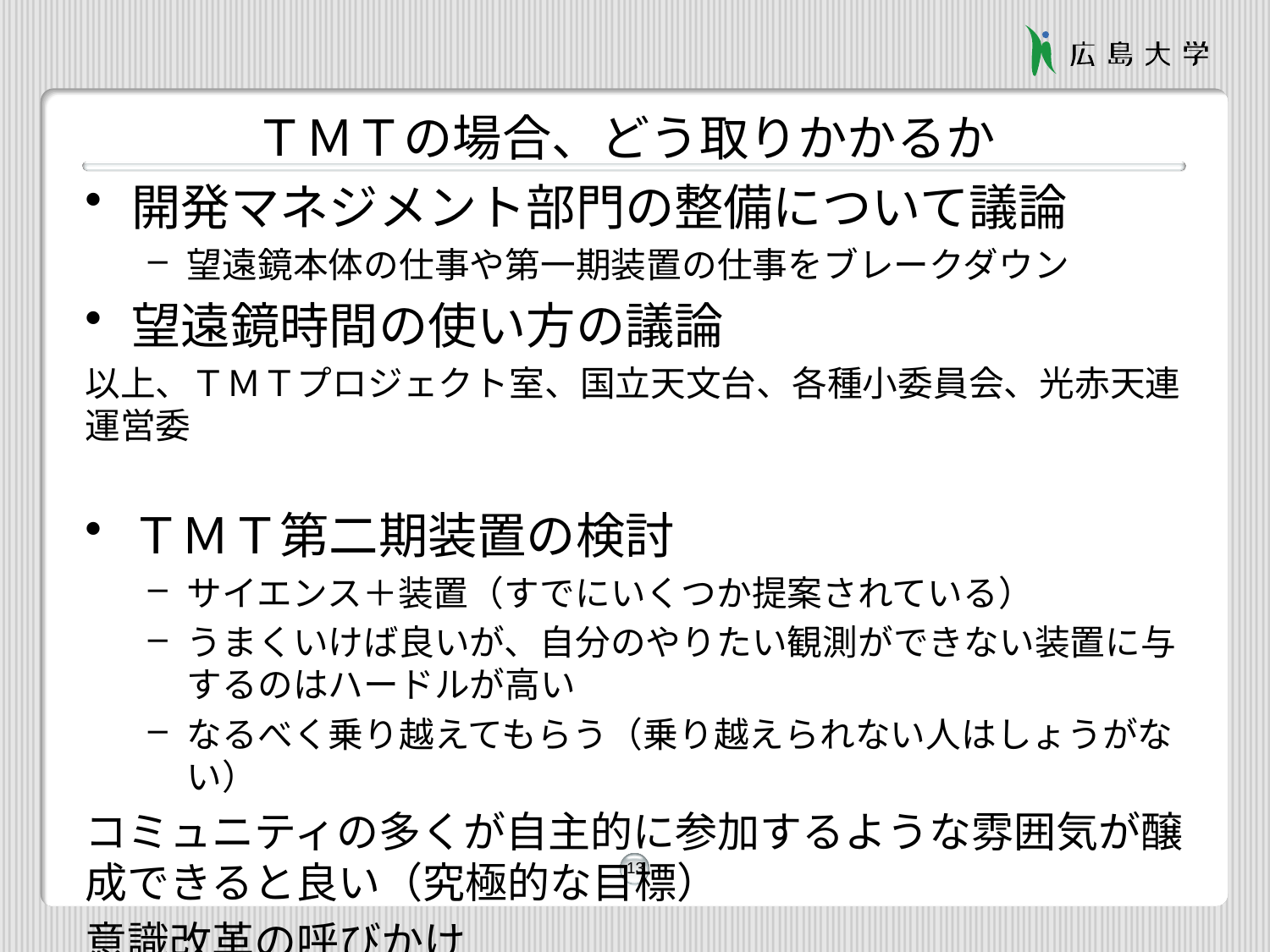

# ＴＭＴの場合、どう取りかかるか
開発マネジメント部門の整備について議論
望遠鏡本体の仕事や第一期装置の仕事をブレークダウン
望遠鏡時間の使い方の議論
以上、ＴＭＴプロジェクト室、国立天文台、各種小委員会、光赤天連運営委

ＴＭＴ第二期装置の検討
サイエンス＋装置（すでにいくつか提案されている）
うまくいけば良いが、自分のやりたい観測ができない装置に与するのはハードルが高い
なるべく乗り越えてもらう（乗り越えられない人はしょうがない）
コミュニティの多くが自主的に参加するような雰囲気が醸成できると良い（究極的な目標）
意識改革の呼びかけ